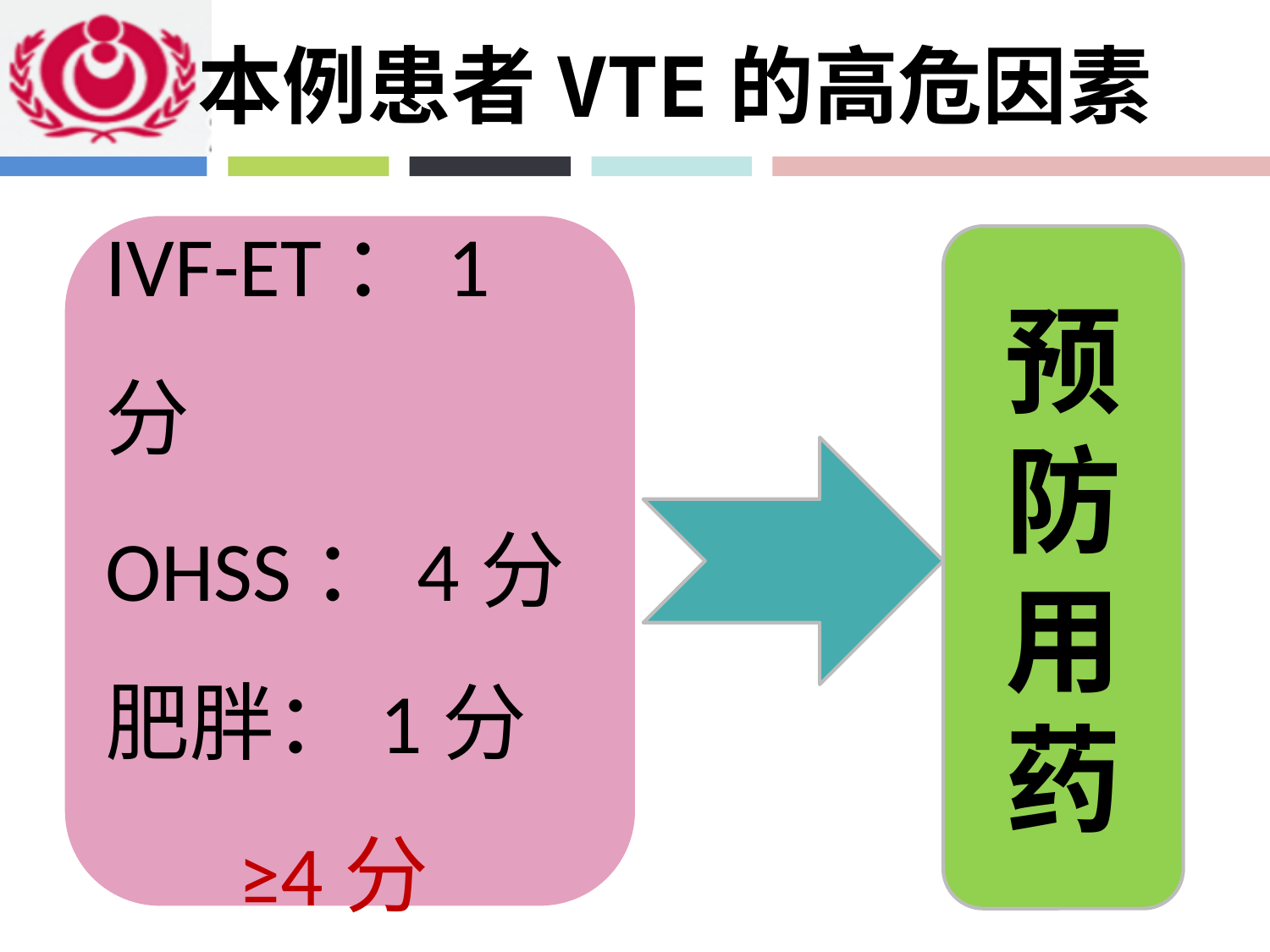

本例患者VTE的高危因素
IVF-ET：1分
OHSS：4分
肥胖：1分
       ≥4分

预
防
用
药